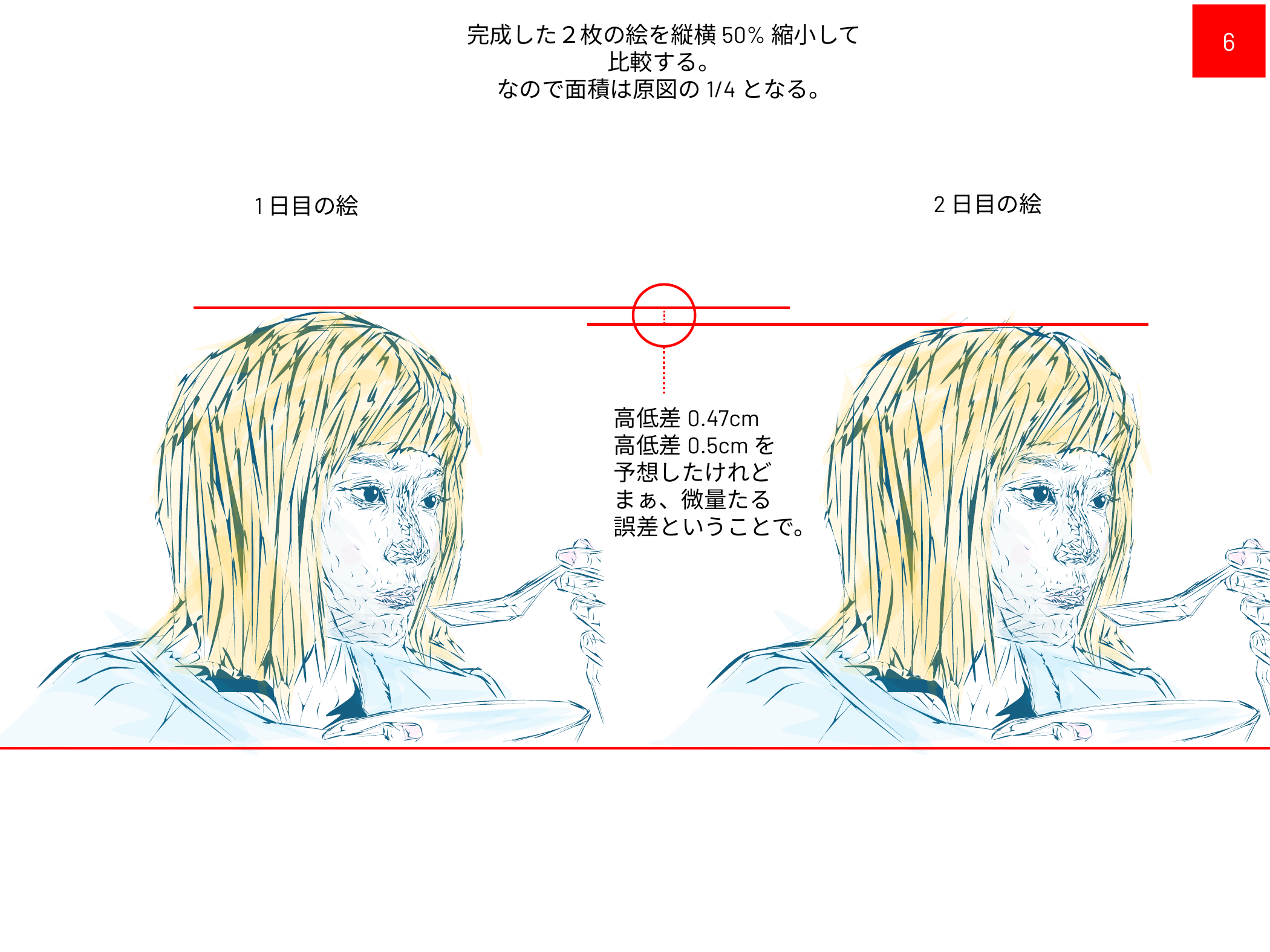

6
完成した２枚の絵を縦横50%縮小して
比較する。
なので面積は原図の1/4となる。
2日目の絵
1日目の絵

高低差0.47cm
高低差0.5cmを
予想したけれど
まぁ、微量たる
誤差ということで。